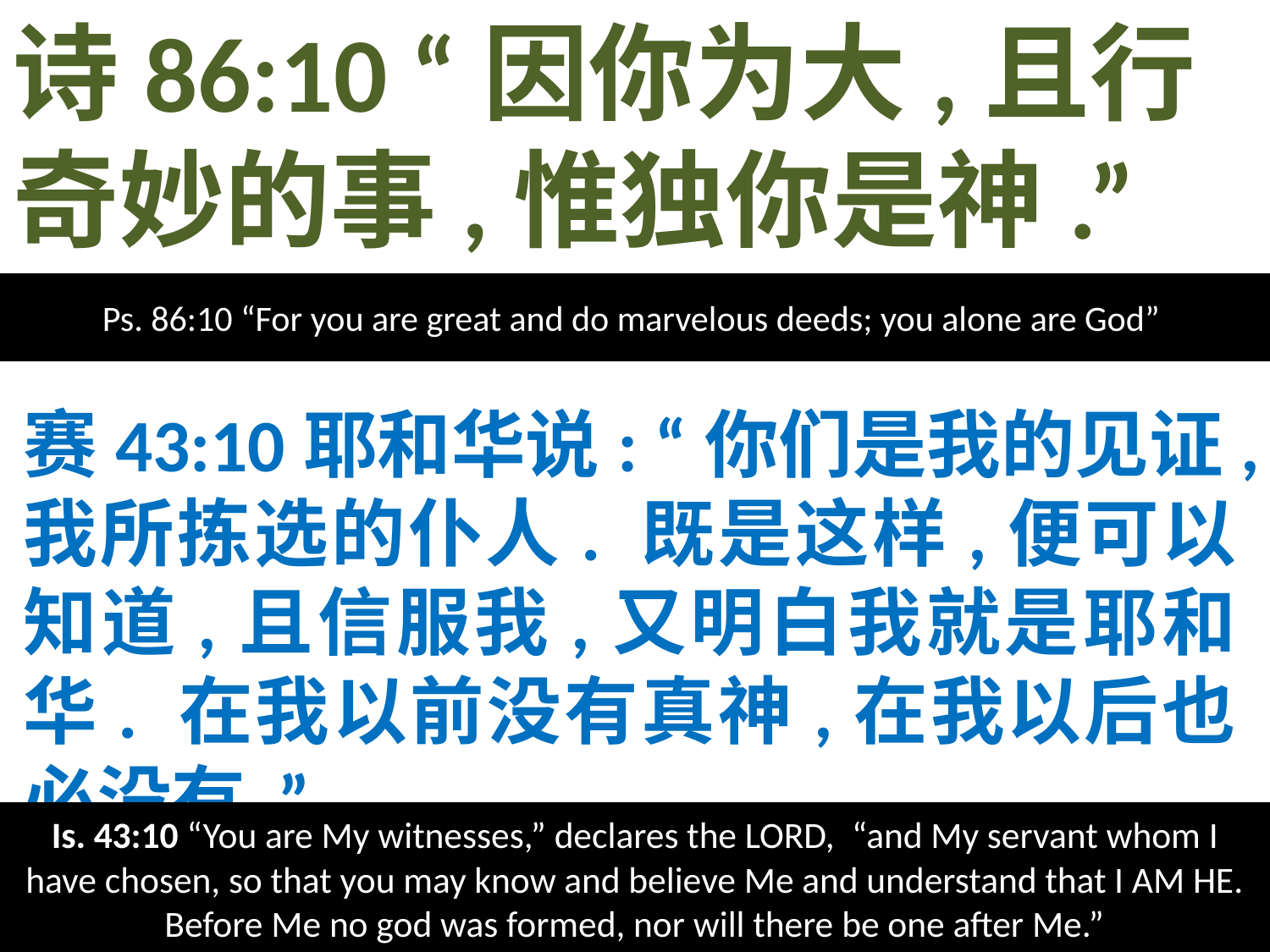

# 诗86:10 “因你为大,且行奇妙的事,惟独你是神.”
Ps. 86:10 “For you are great and do marvelous deeds; you alone are God”
赛43:10耶和华说: “你们是我的见证,我所拣选的仆人. 既是这样,便可以知道,且信服我,又明白我就是耶和华. 在我以前没有真神,在我以后也必没有.”
Is. 43:10 “You are My witnesses,” declares the LORD,  “and My servant whom I have chosen, so that you may know and believe Me and understand that I AM HE. Before Me no god was formed, nor will there be one after Me.”